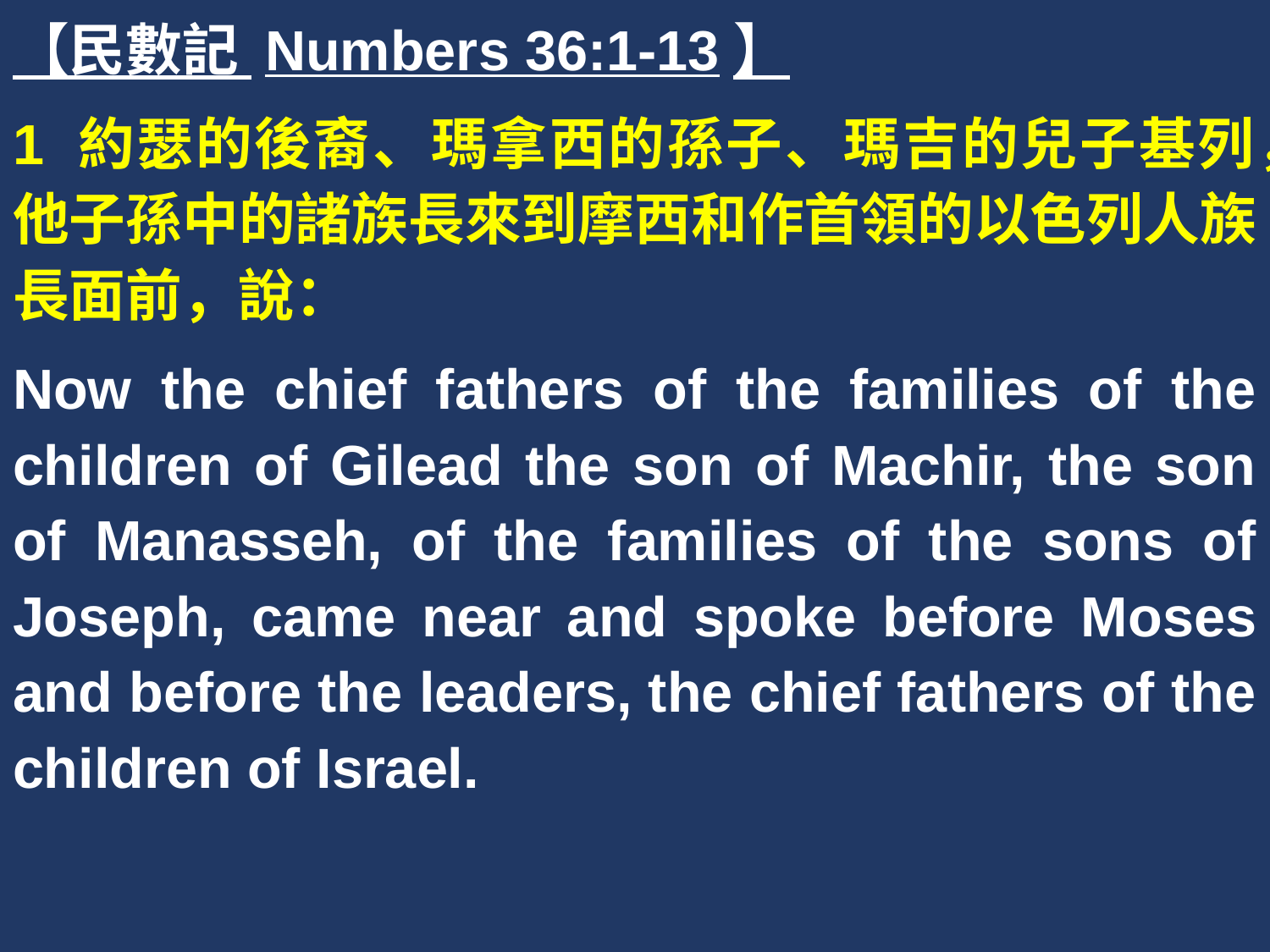

【民數記 Numbers 36:1-13】
1 約瑟的後裔、瑪拿西的孫子、瑪吉的兒子基列，他子孫中的諸族長來到摩西和作首領的以色列人族長面前，說：
Now the chief fathers of the families of the children of Gilead the son of Machir, the son of Manasseh, of the families of the sons of Joseph, came near and spoke before Moses and before the leaders, the chief fathers of the children of Israel.